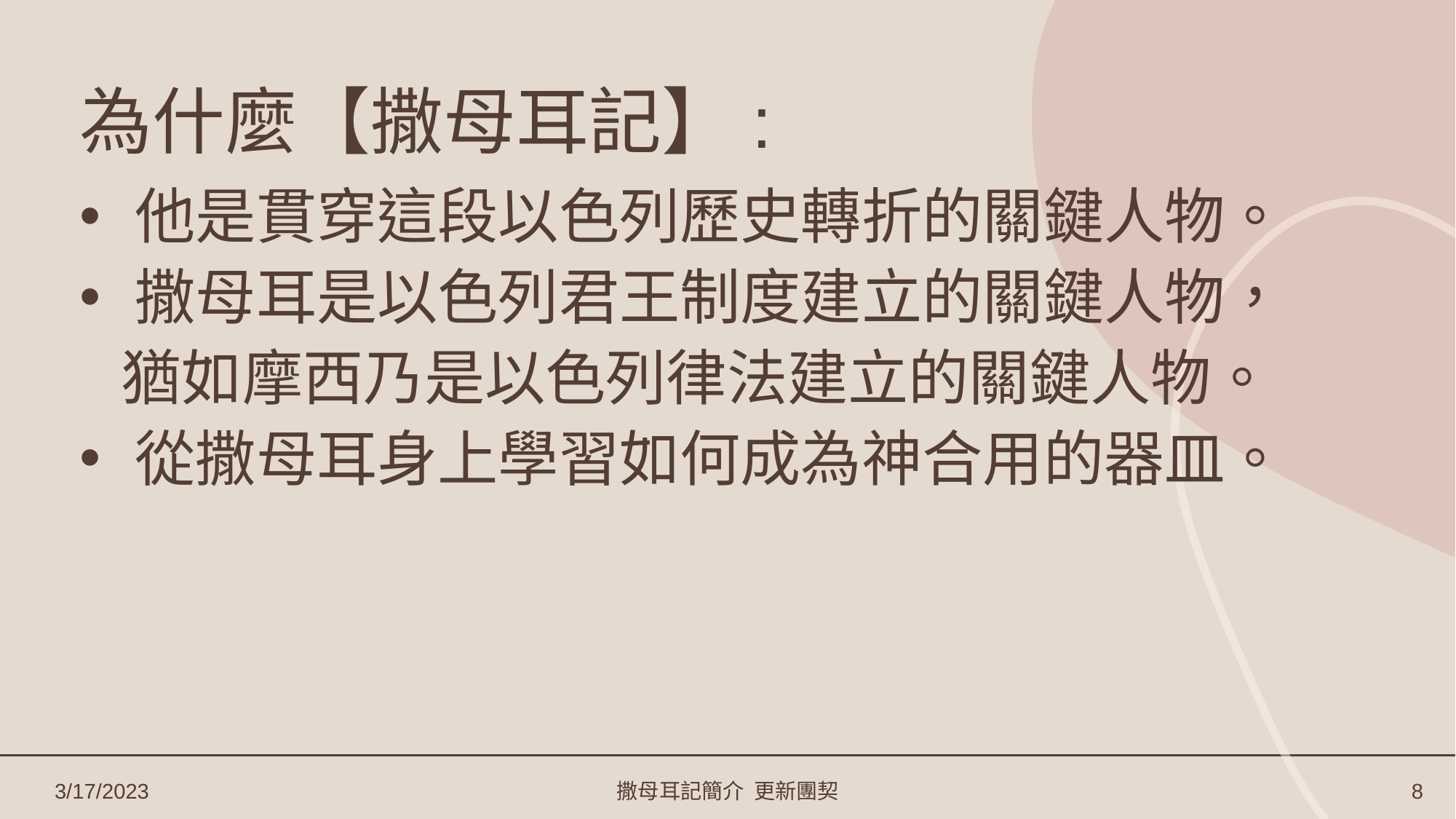

# 為什麼【撒母耳記】:
 他是貫穿這段以色列歷史轉折的關鍵人物。
 撒母耳是以色列君王制度建立的關鍵人物，
  猶如摩西乃是以色列律法建立的關鍵人物。
 從撒母耳身上學習如何成為神合用的器皿。
3/17/2023
撒母耳記簡介  更新團契
8